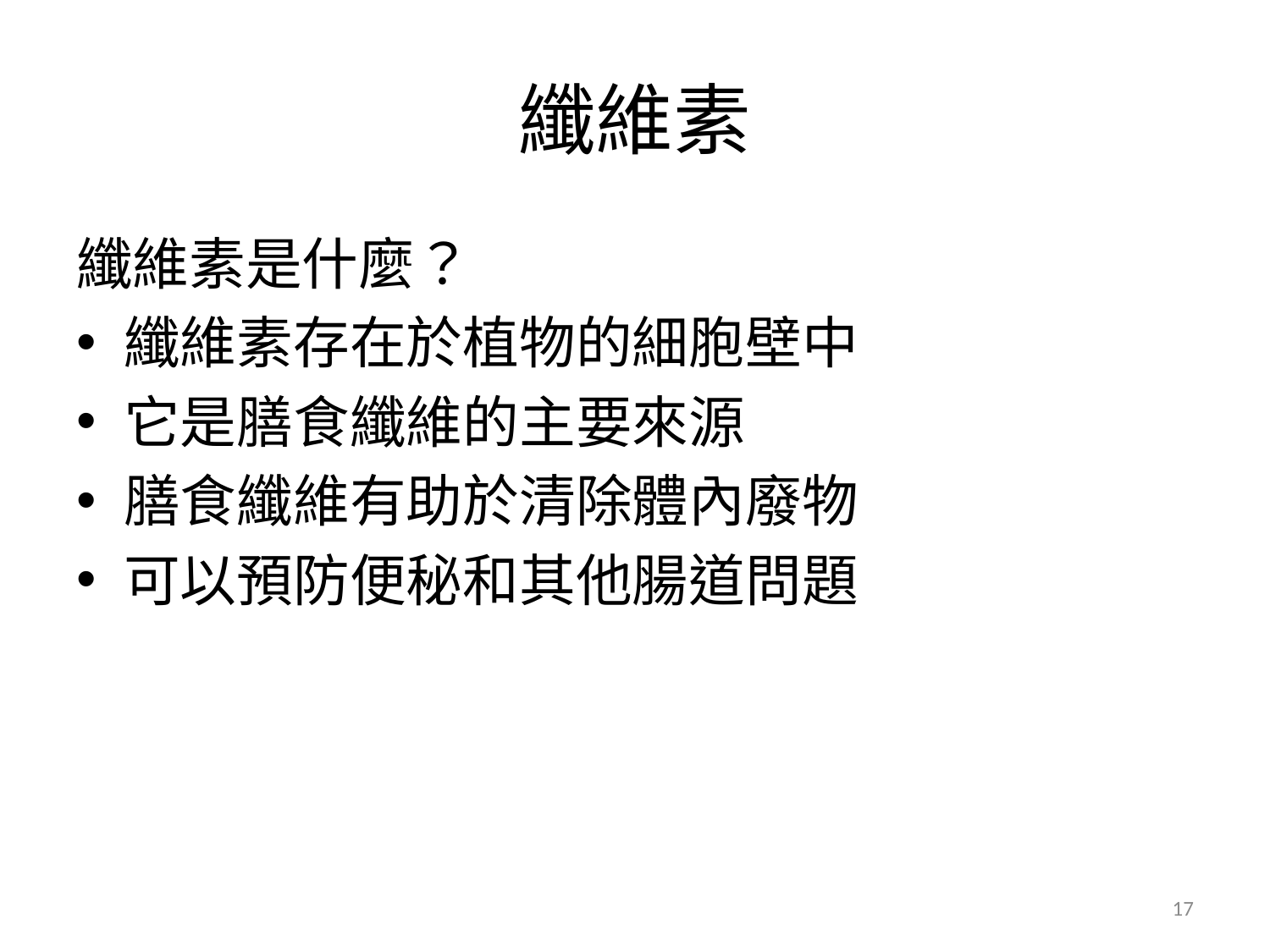

# 纖維素
纖維素是什麼？
纖維素存在於植物的細胞壁中
它是膳食纖維的主要來源
膳食纖維有助於清除體內廢物
可以預防便秘和其他腸道問題
17